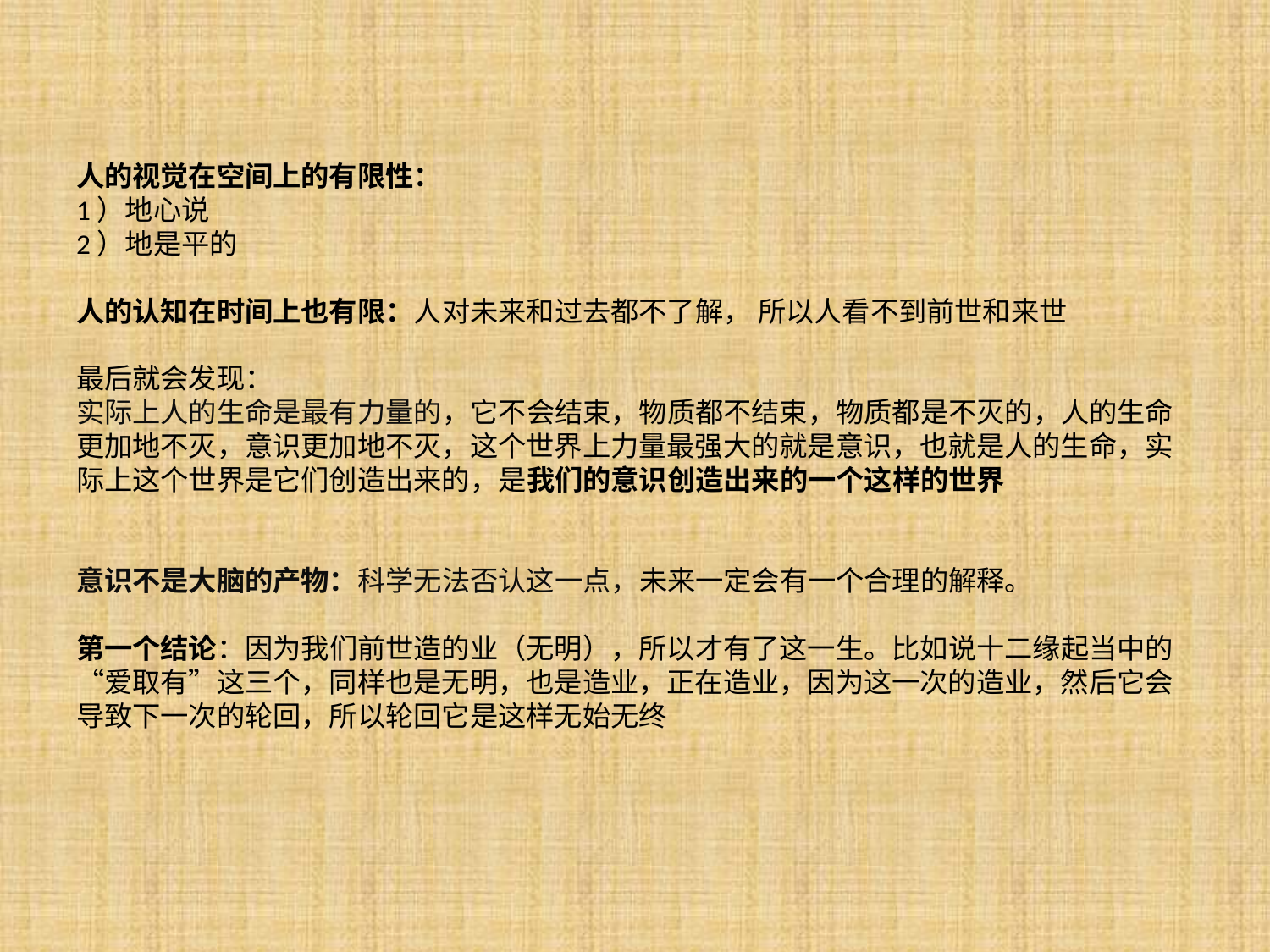

# 人的视觉在空间上的有限性： 1）地心说 2）地是平的 人的认知在时间上也有限：人对未来和过去都不了解， 所以人看不到前世和来世 最后就会发现： 实际上人的生命是最有力量的，它不会结束，物质都不结束，物质都是不灭的，人的生命更加地不灭，意识更加地不灭，这个世界上力量最强大的就是意识，也就是人的生命，实际上这个世界是它们创造出来的，是我们的意识创造出来的一个这样的世界   意识不是大脑的产物：科学无法否认这一点，未来一定会有一个合理的解释。 第一个结论：因为我们前世造的业（无明），所以才有了这一生。比如说十二缘起当中的“爱取有”这三个，同样也是无明，也是造业，正在造业，因为这一次的造业，然后它会导致下一次的轮回，所以轮回它是这样无始无终